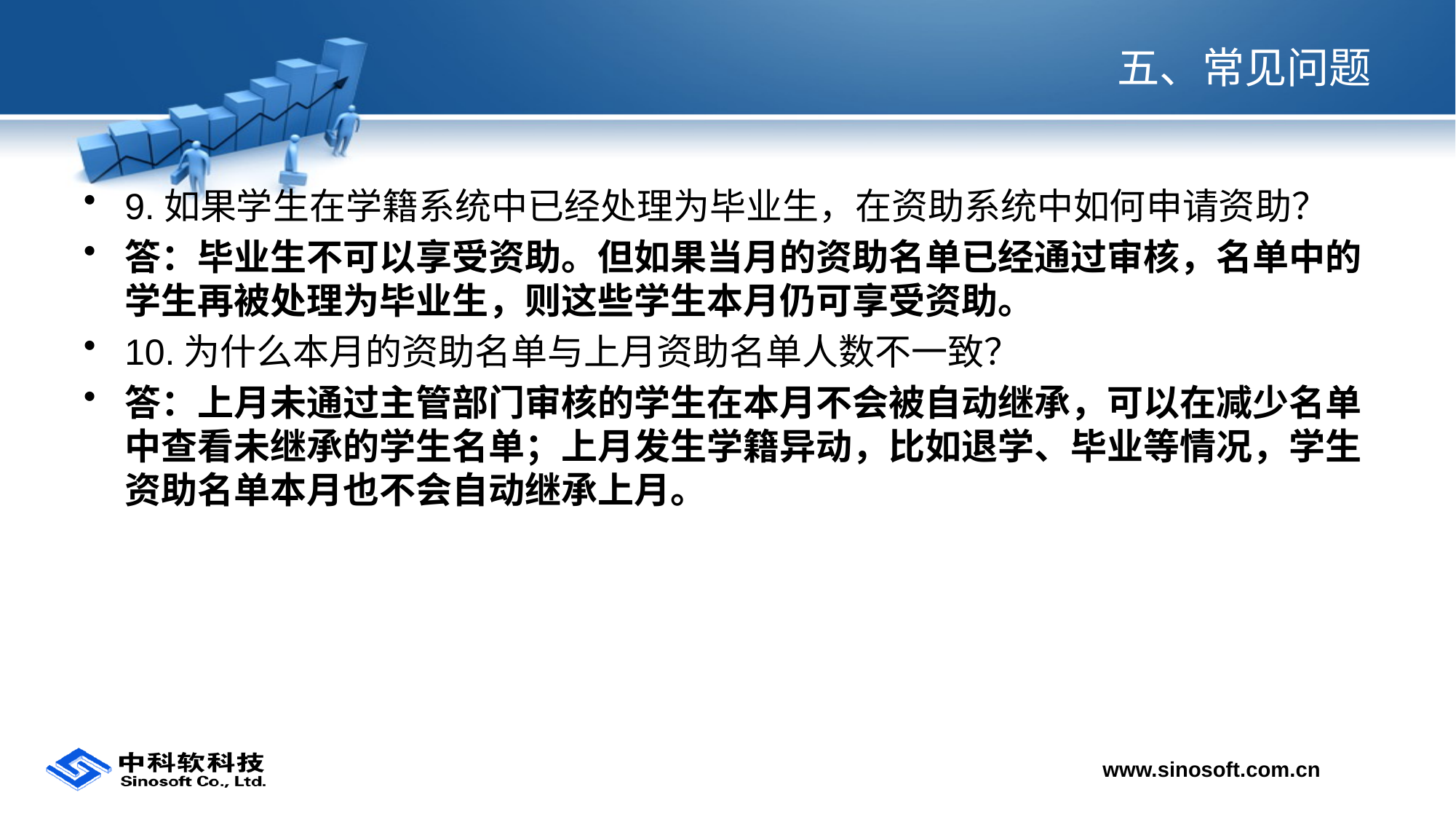

# 五、常见问题
9.如果学生在学籍系统中已经处理为毕业生，在资助系统中如何申请资助？
答：毕业生不可以享受资助。但如果当月的资助名单已经通过审核，名单中的学生再被处理为毕业生，则这些学生本月仍可享受资助。
10.为什么本月的资助名单与上月资助名单人数不一致？
答：上月未通过主管部门审核的学生在本月不会被自动继承，可以在减少名单中查看未继承的学生名单；上月发生学籍异动，比如退学、毕业等情况，学生资助名单本月也不会自动继承上月。